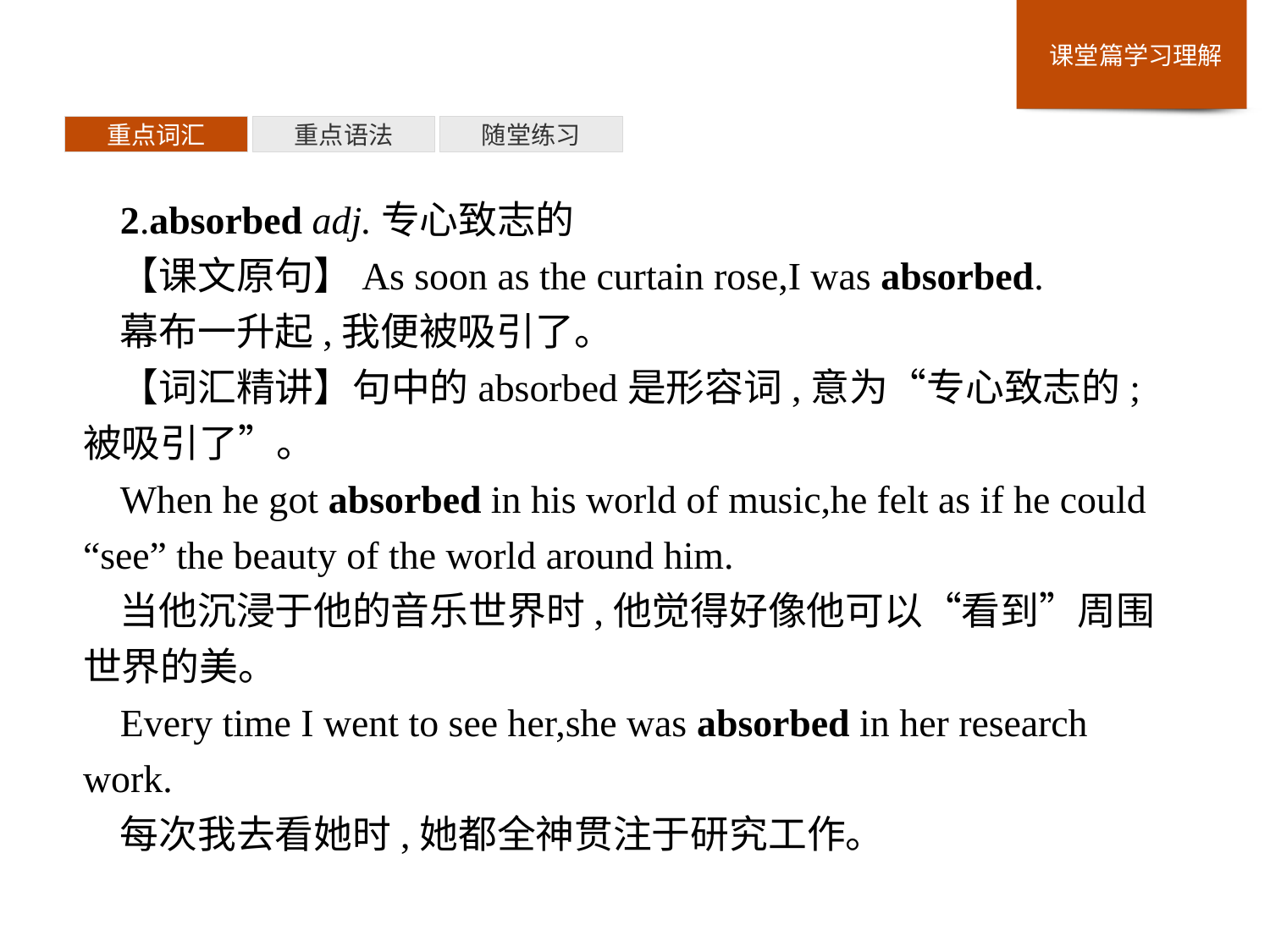

重点词汇
重点语法
随堂练习
2.absorbed adj.专心致志的
【课文原句】As soon as the curtain rose,I was absorbed.
幕布一升起,我便被吸引了。
【词汇精讲】句中的absorbed是形容词,意为“专心致志的;被吸引了”。
When he got absorbed in his world of music,he felt as if he could “see” the beauty of the world around him.
当他沉浸于他的音乐世界时,他觉得好像他可以“看到”周围世界的美。
Every time I went to see her,she was absorbed in her research work.
每次我去看她时,她都全神贯注于研究工作。